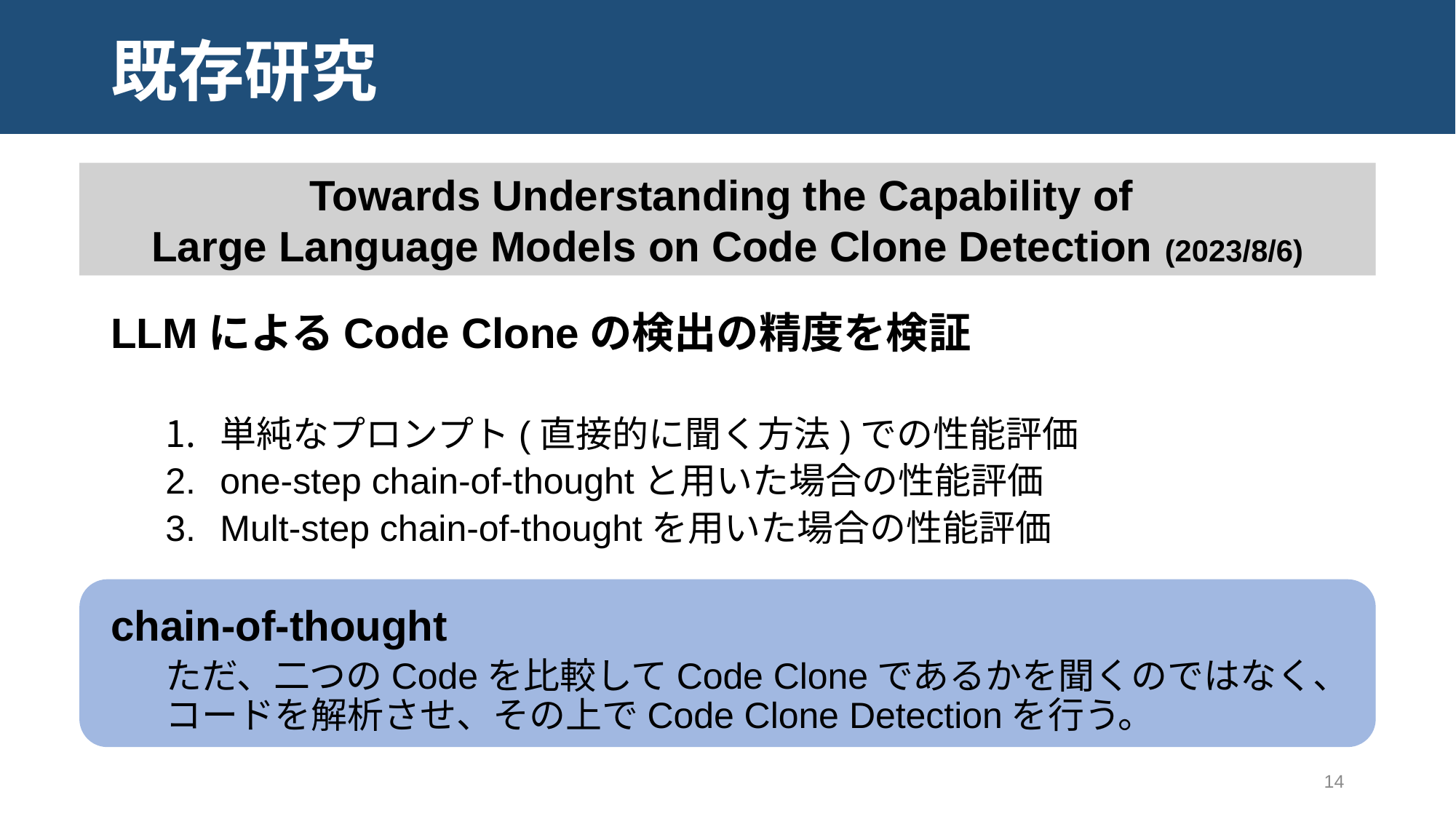

# 既存研究
Towards Understanding the Capability of
Large Language Models on Code Clone Detection (2023/8/6)
LLMによるCode Cloneの検出の精度を検証
単純なプロンプト(直接的に聞く方法)での性能評価
one-step chain-of-thoughtと用いた場合の性能評価
Mult-step chain-of-thoughtを用いた場合の性能評価

chain-of-thought
ただ、二つのCodeを比較してCode Cloneであるかを聞くのではなく、コードを解析させ、その上でCode Clone Detectionを行う。

14